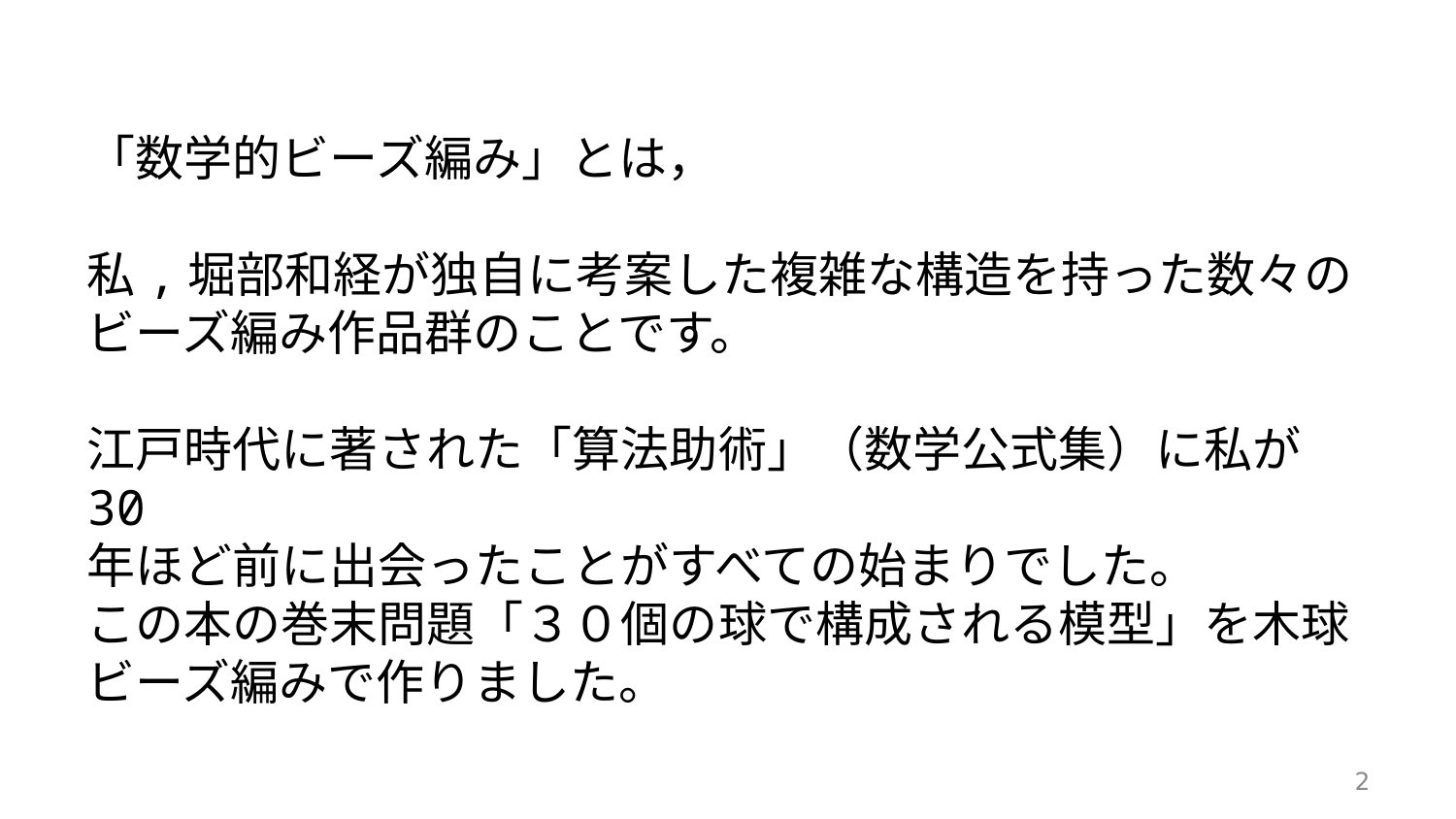

「数学的ビーズ編み」とは，

私,堀部和経が独自に考案した複雑な構造を持った数々のビーズ編み作品群のことです。

江戸時代に著された「算法助術」（数学公式集）に私が30
年ほど前に出会ったことがすべての始まりでした。
この本の巻末問題「３０個の球で構成される模型」を木球ビーズ編みで作りました。
2